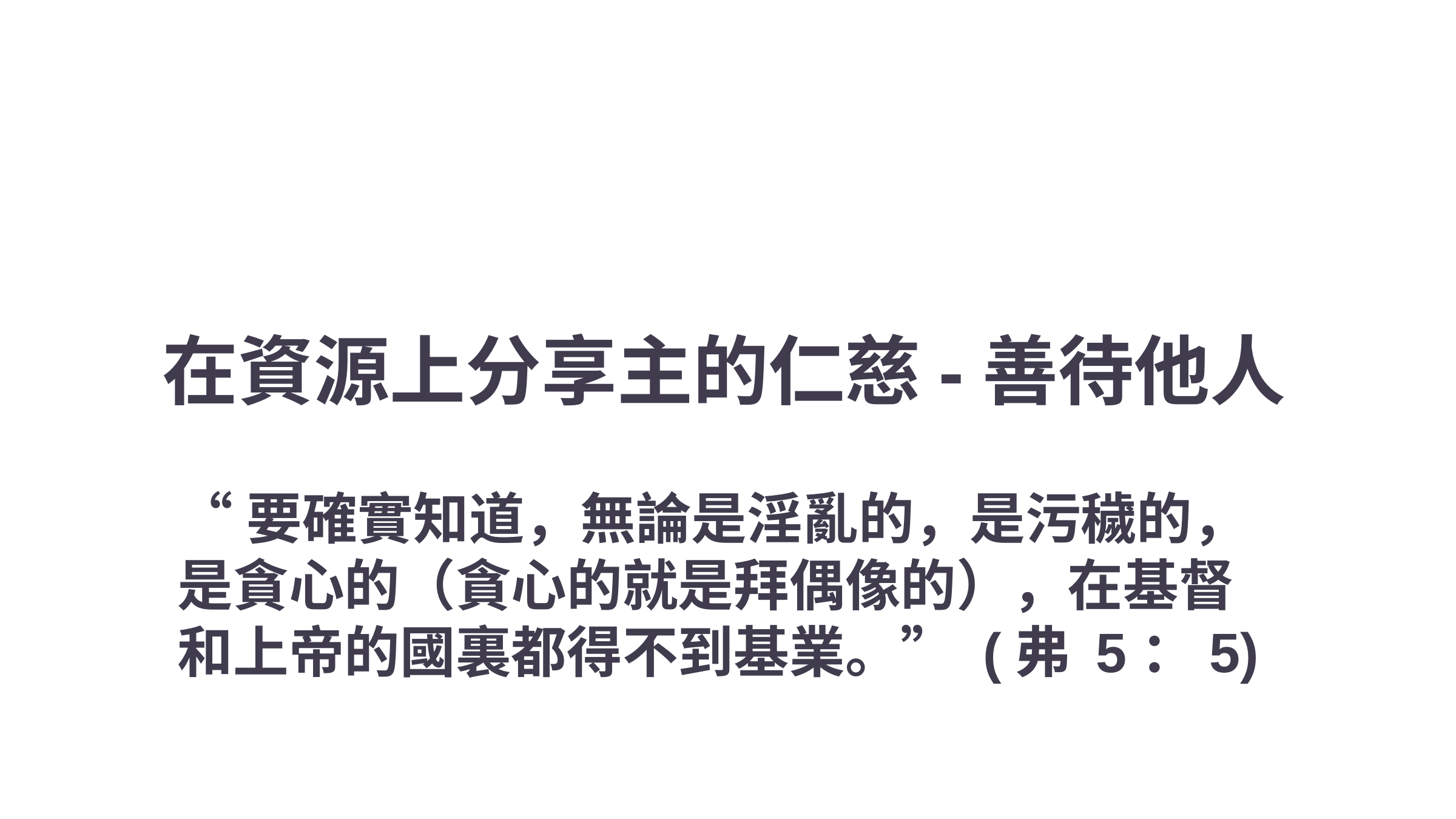

在資源上分享主的仁慈-善待他人
“要確實知道，無論是淫亂的，是污穢的，是貪心的（貪心的就是拜偶像的），在基督和上帝的國裏都得不到基業。” (弗 5：5)